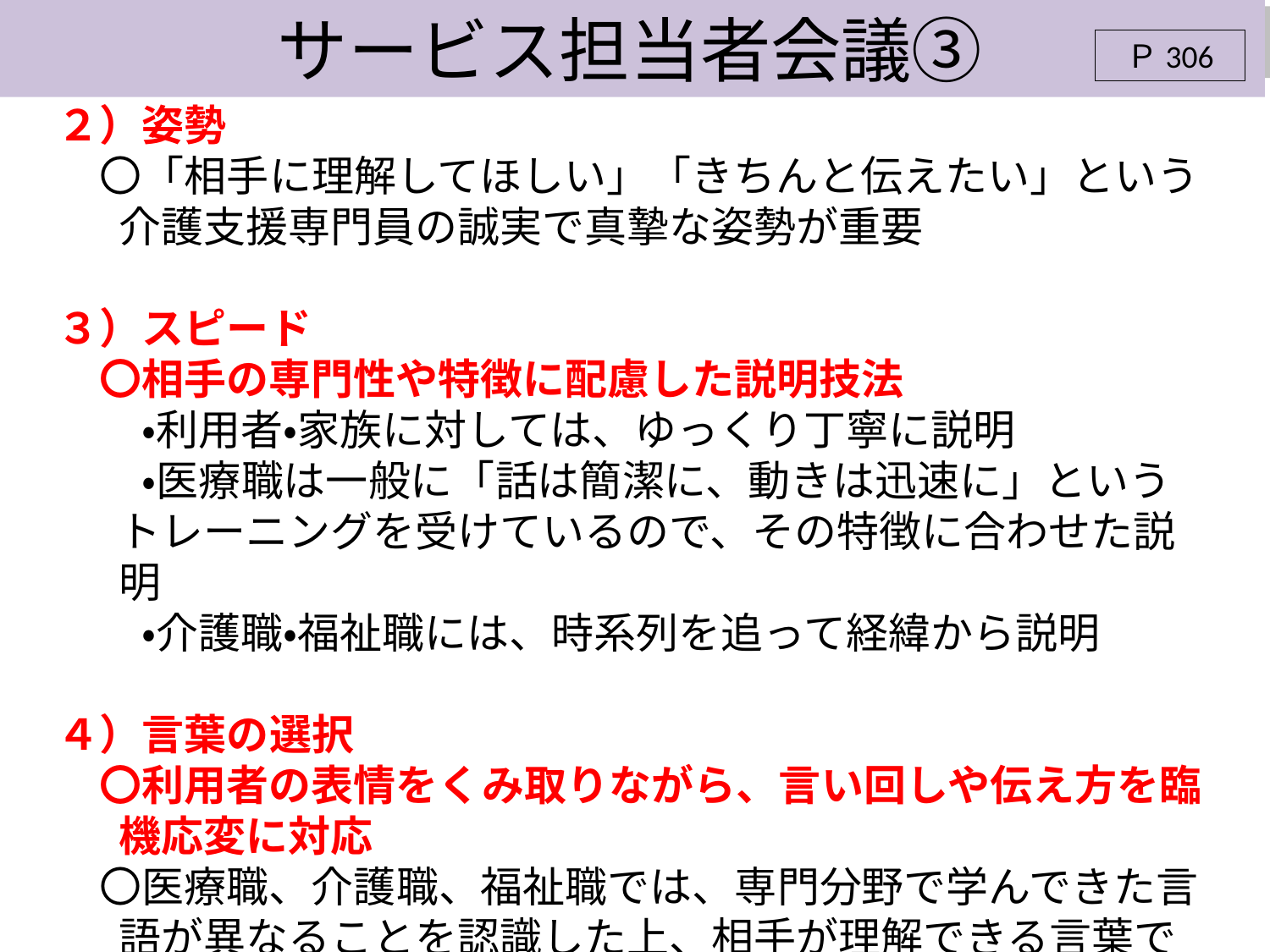

サービス担当者会議③
３－１サービス担当者会議③
Ｐ294
Ｐ306
２）姿勢
　〇「相手に理解してほしい」「きちんと伝えたい」という介護支援専門員の誠実で真摯な姿勢が重要

３）スピード
　〇相手の専門性や特徴に配慮した説明技法
　　・利用者・家族に対しては、ゆっくり丁寧に説明
　　・医療職は一般に「話は簡潔に、動きは迅速に」というトレーニングを受けているので、その特徴に合わせた説明
　　・介護職・福祉職には、時系列を追って経緯から説明

４）言葉の選択
　〇利用者の表情をくみ取りながら、言い回しや伝え方を臨機応変に対応
　〇医療職、介護職、福祉職では、専門分野で学んできた言語が異なることを認識した上、相手が理解できる言葉で説明